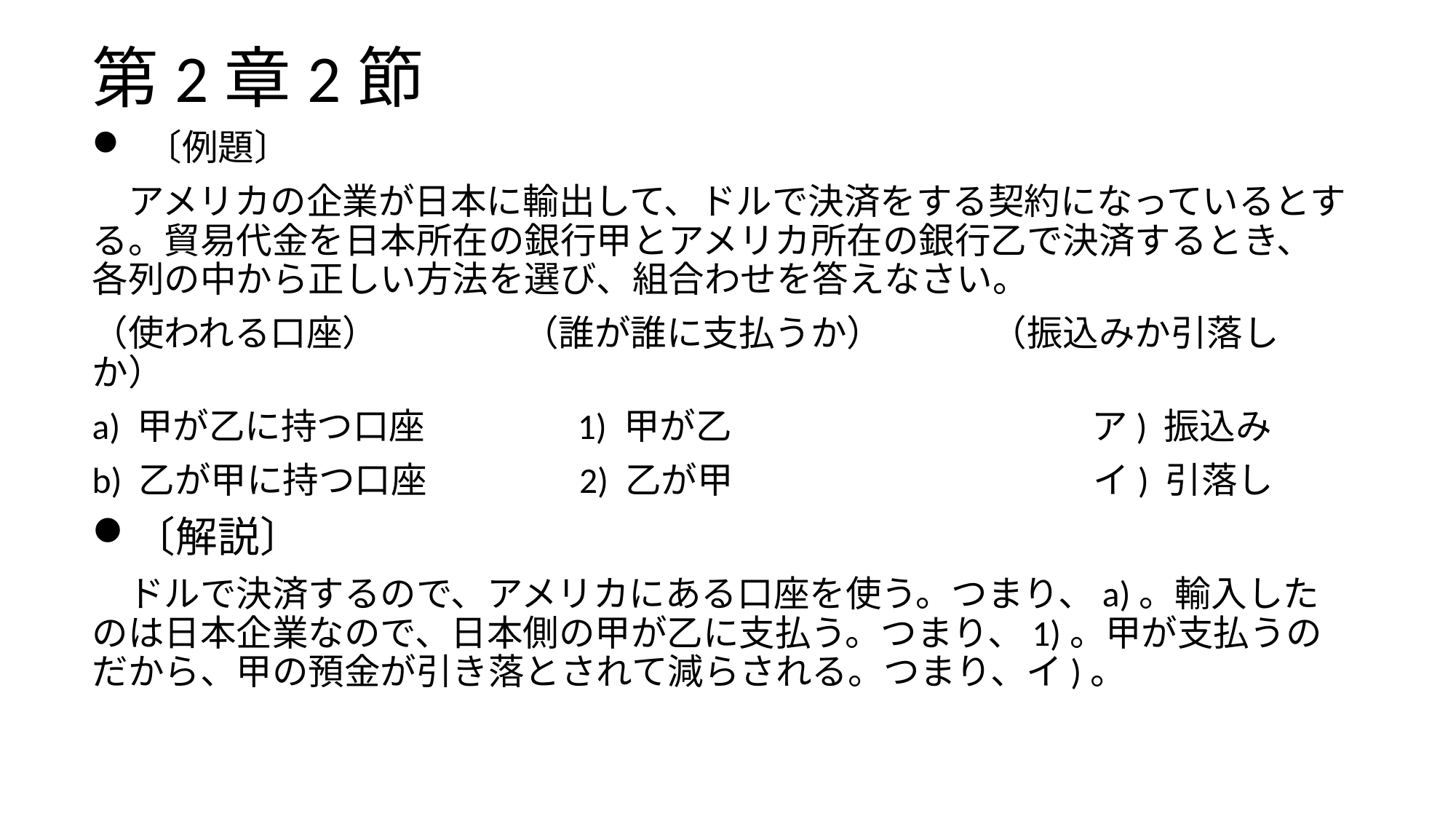

# 第2章2節
〔例題〕
　アメリカの企業が日本に輸出して、ドルで決済をする契約になっているとする。貿易代金を日本所在の銀行甲とアメリカ所在の銀行乙で決済するとき、各列の中から正しい方法を選び、組合わせを答えなさい。
（使われる口座）　　　　（誰が誰に支払うか）　　　（振込みか引落しか）
a) 甲が乙に持つ口座　　　　1) 甲が乙　　　　　　　　　　ア) 振込み
b) 乙が甲に持つ口座　　　　2) 乙が甲　　　　　　　　　　イ) 引落し
〔解説〕
　ドルで決済するので、アメリカにある口座を使う。つまり、a)。輸入したのは日本企業なので、日本側の甲が乙に支払う。つまり、1)。甲が支払うのだから、甲の預金が引き落とされて減らされる。つまり、イ)。